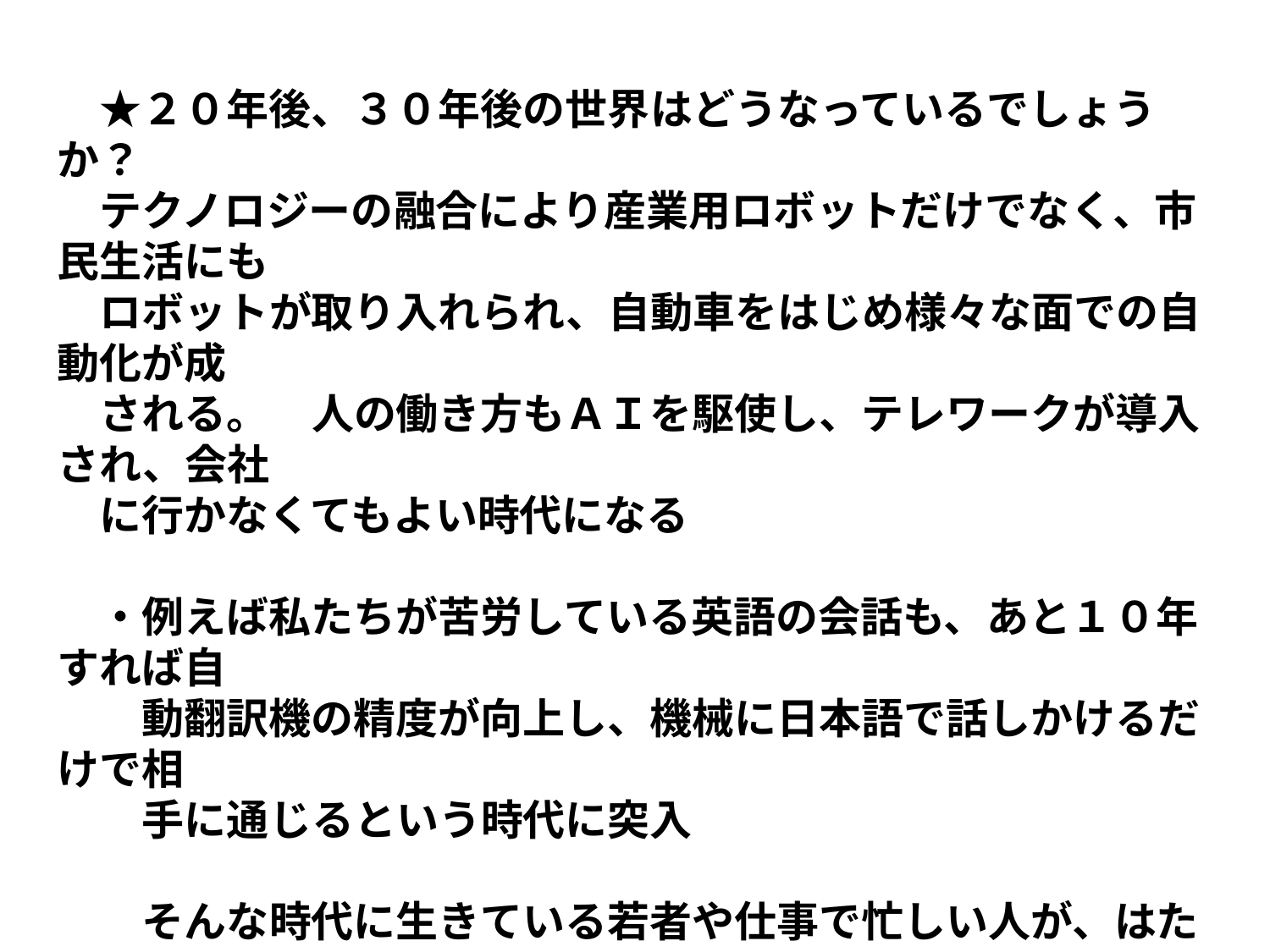

★２０年後、３０年後の世界はどうなっているでしょうか？
　テクノロジーの融合により産業用ロボットだけでなく、市民生活にも
　ロボットが取り入れられ、自動車をはじめ様々な面での自動化が成
　される。　人の働き方もＡＩを駆使し、テレワークが導入され、会社
　に行かなくてもよい時代になる

　・例えば私たちが苦労している英語の会話も、あと１０年すれば自
　　動翻訳機の精度が向上し、機械に日本語で話しかけるだけで相
　　手に通じるという時代に突入

　　そんな時代に生きている若者や仕事で忙しい人が、はたして　わ
　　ざわざ毎週例会場に集まってくるのか？
　　例会が面白くなく、毎週ご飯を食べて帰るだけの価値観しかない
　　クラブでは、はたして何のために時間を割いてまで集まる意義が
　　あるのかと言う疑問が起こる